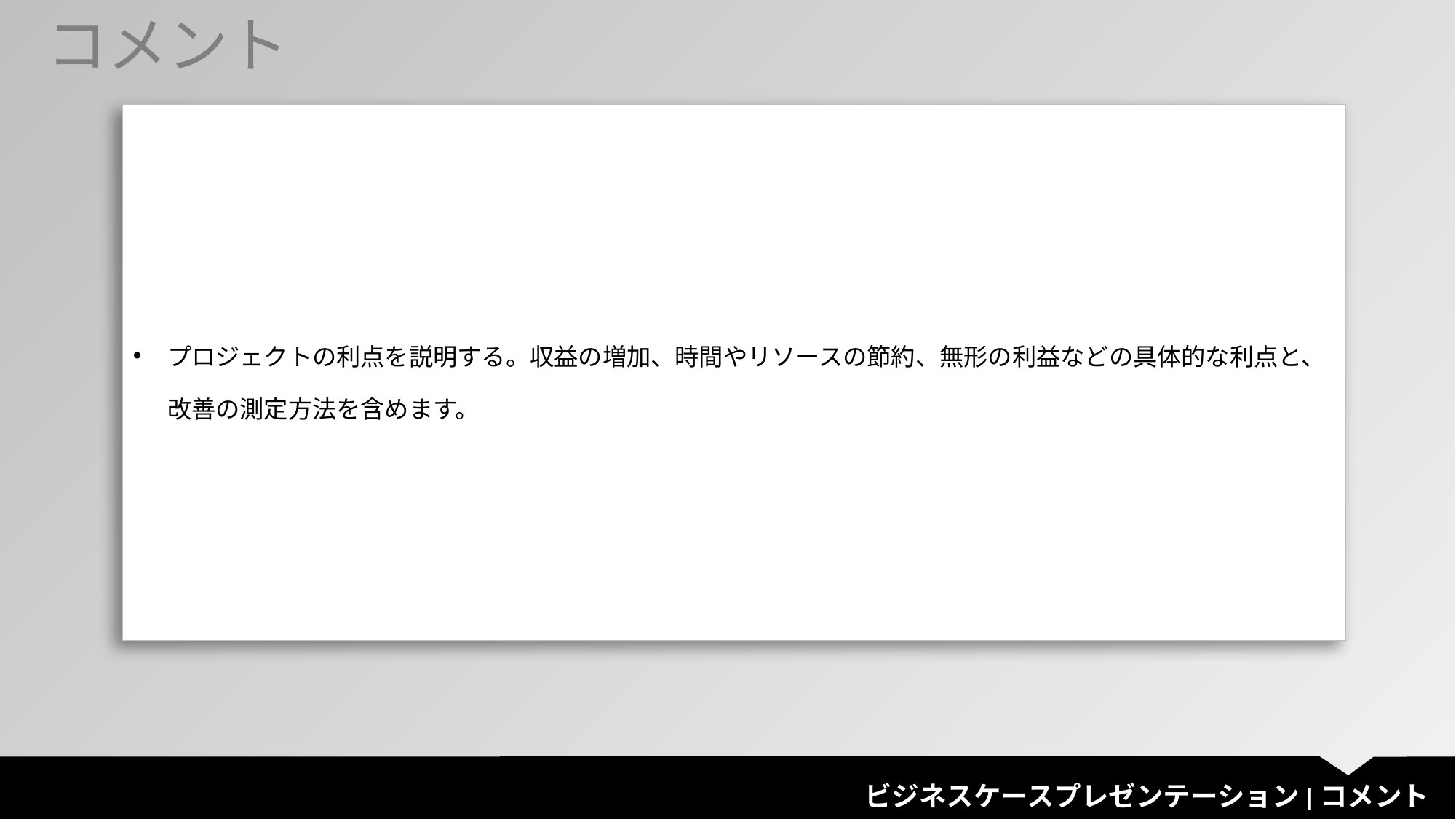

コメント
| プロジェクトの利点を説明する。収益の増加、時間やリソースの節約、無形の利益などの具体的な利点と、改善の測定方法を含めます。 |
| --- |

ビジネスケースプレゼンテーション|コメント